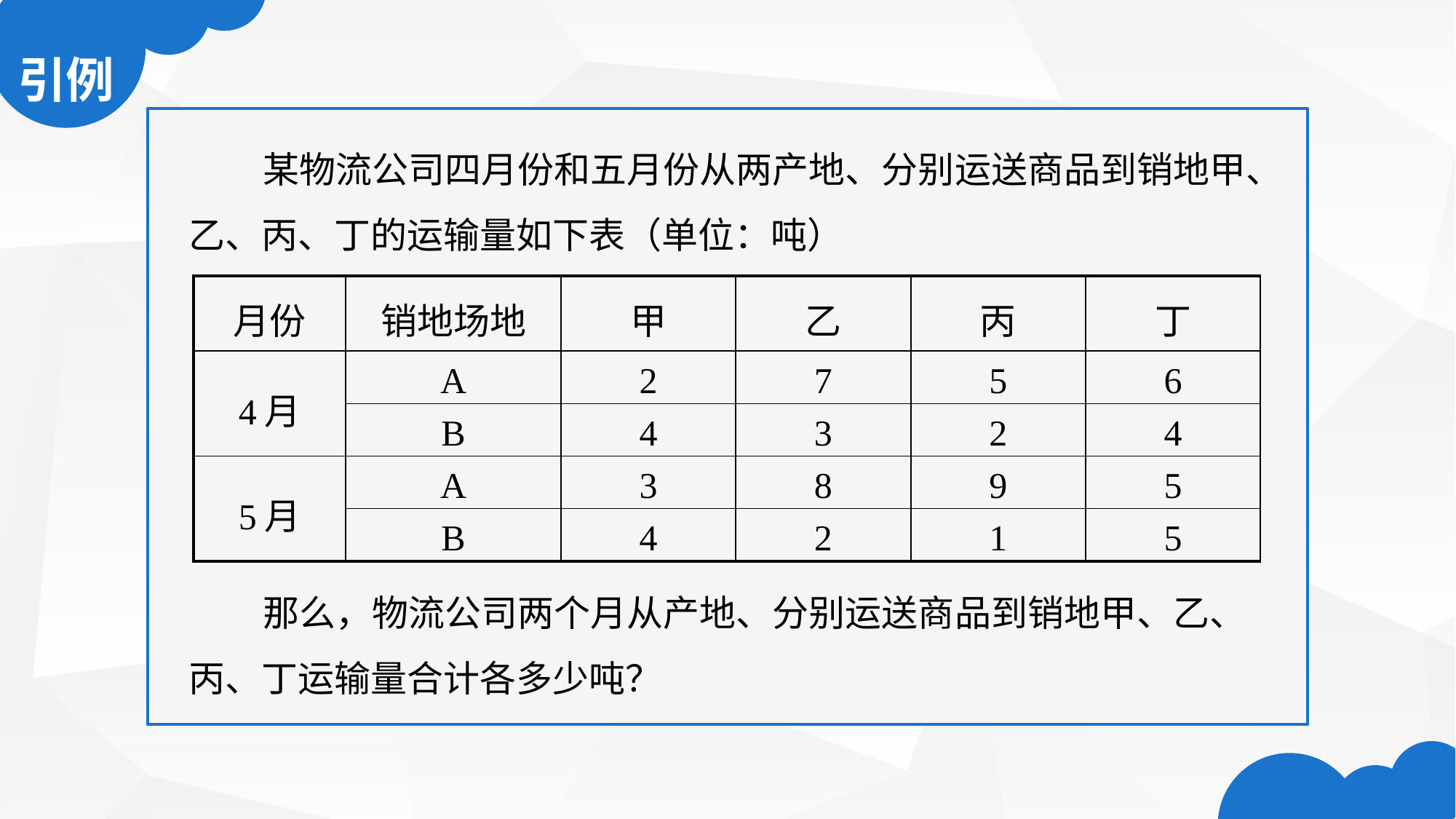

某物流公司四月份和五月份从两产地、分别运送商品到销地甲、乙、丙、丁的运输量如下表（单位：吨）
| 月份 | 销地场地 | 甲 | 乙 | 丙 | 丁 |
| --- | --- | --- | --- | --- | --- |
| 4月 | A | 2 | 7 | 5 | 6 |
|  | B | 4 | 3 | 2 | 4 |
| 5月 | A | 3 | 8 | 9 | 5 |
|  | B | 4 | 2 | 1 | 5 |
        那么，物流公司两个月从产地、分别运送商品到销地甲、乙、丙、丁运输量合计各多少吨？